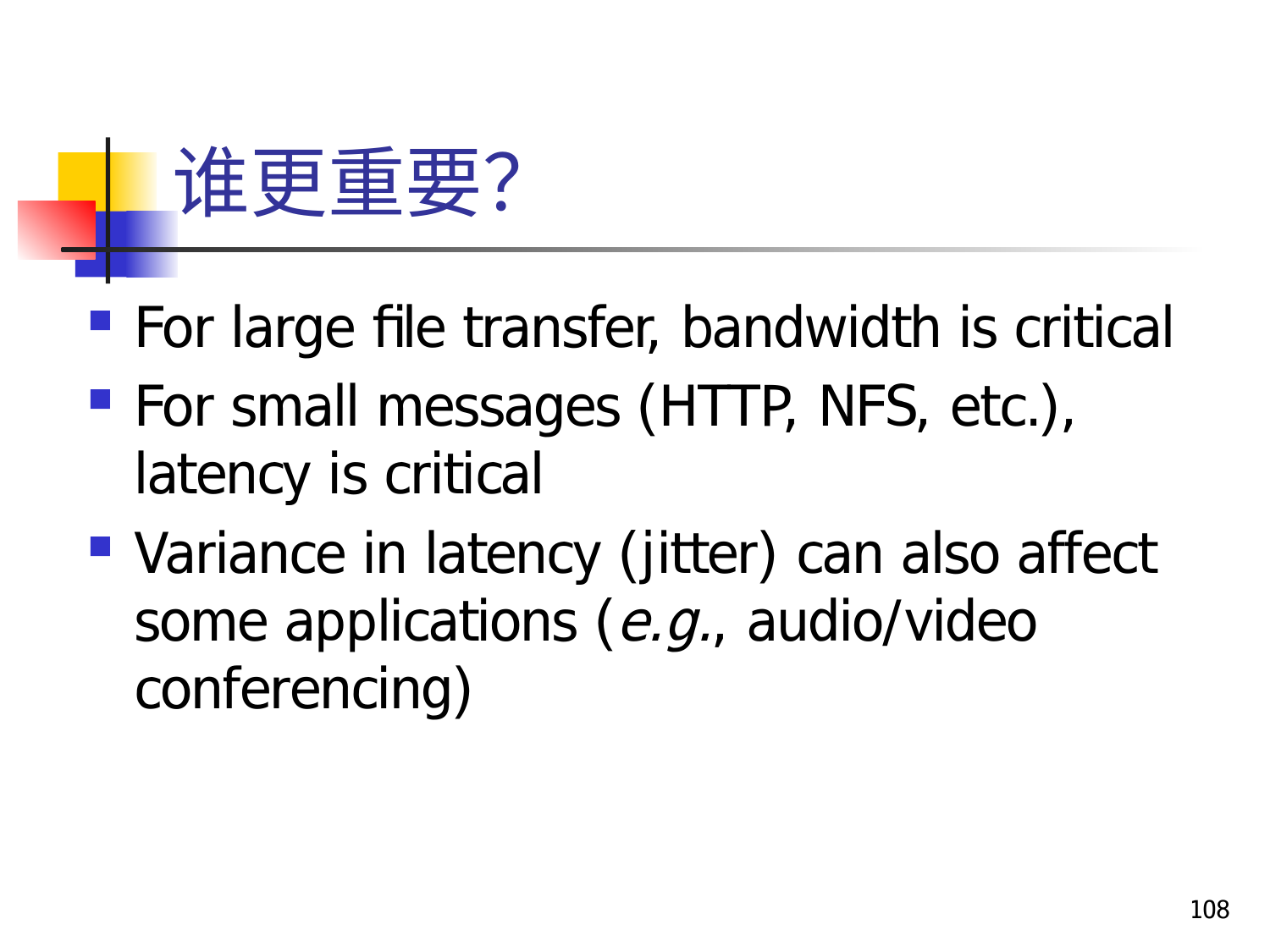

# 谁更重要？
For large file transfer, bandwidth is critical
For small messages (HTTP, NFS, etc.), latency is critical
Variance in latency (jitter) can also affect some applications (e.g., audio/video conferencing)

108